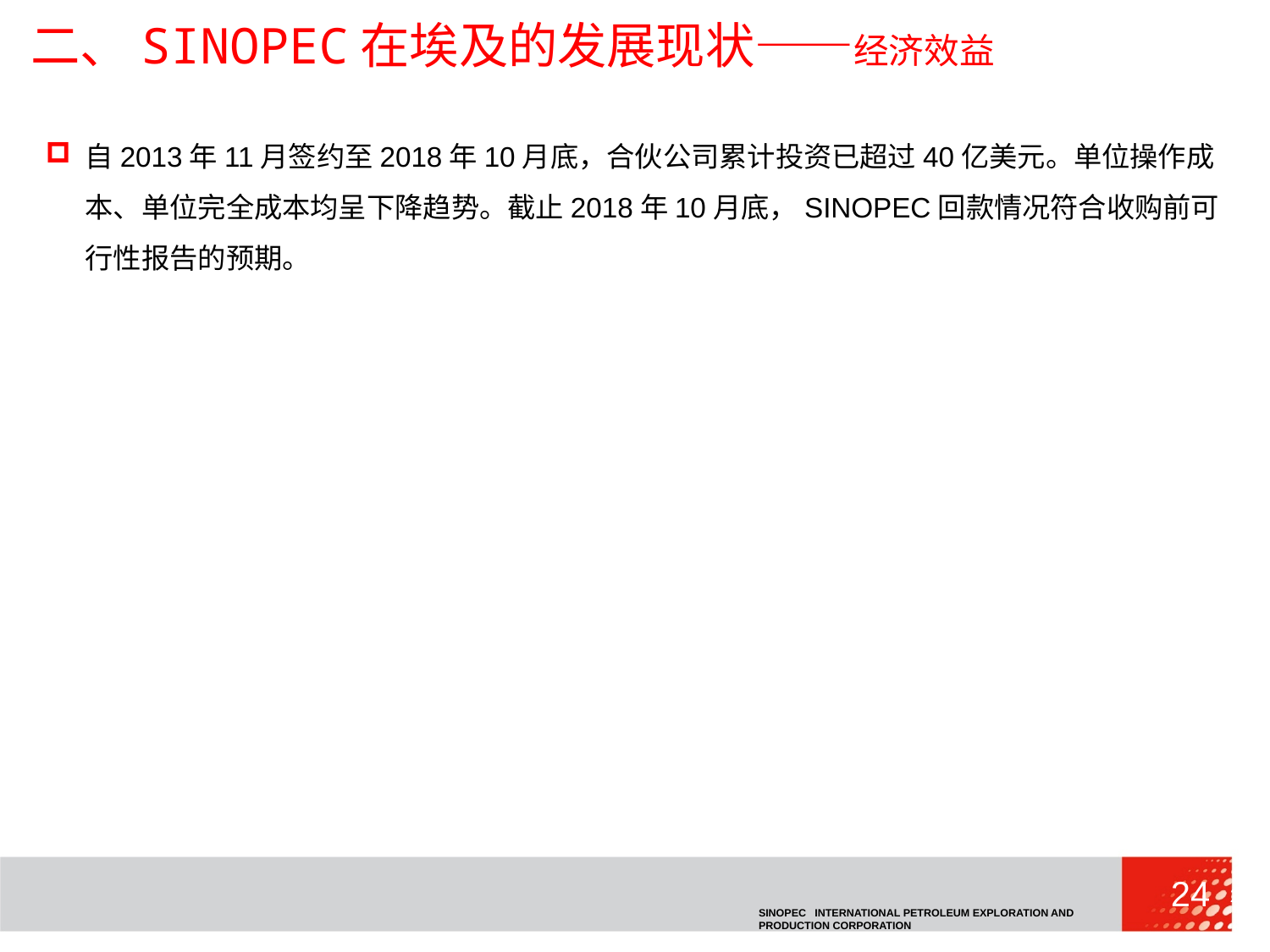

二、SINOPEC在埃及的发展现状——经济效益
自2013年11月签约至2018年10月底，合伙公司累计投资已超过40亿美元。单位操作成本、单位完全成本均呈下降趋势。截止2018年10月底，SINOPEC回款情况符合收购前可行性报告的预期。
24
24
SINOPEC   INTERNATIONAL PETROLEUM EXPLORATION AND PRODUCTION CORPORATION